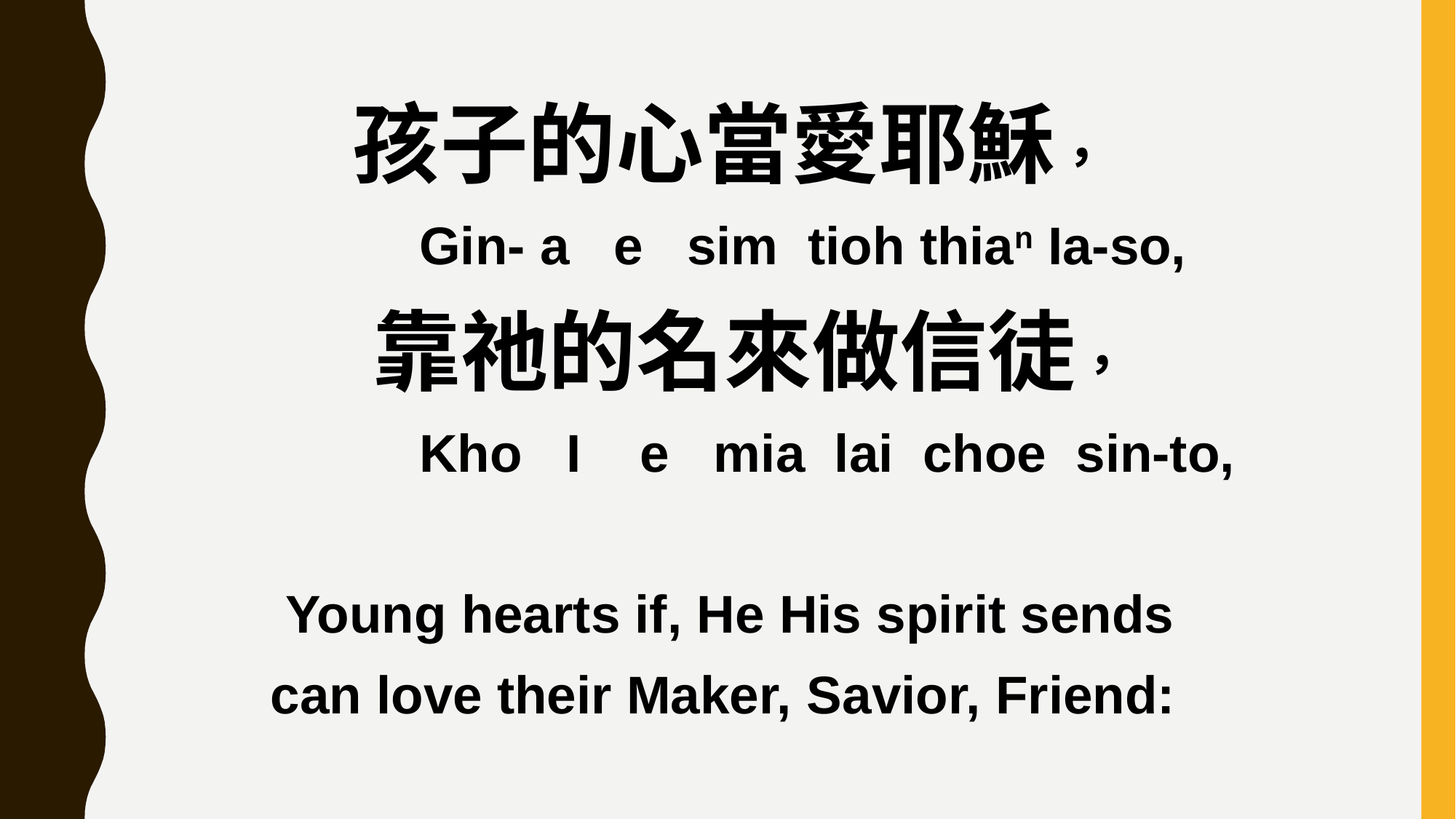

孩子的心當愛耶穌，
               Gin- a   e   sim  tioh thian Ia-so,
 靠祂的名來做信徒，
               Kho   I    e   mia  lai  choe  sin-to,

Young hearts if, He His spirit sends
can love their Maker, Savior, Friend: